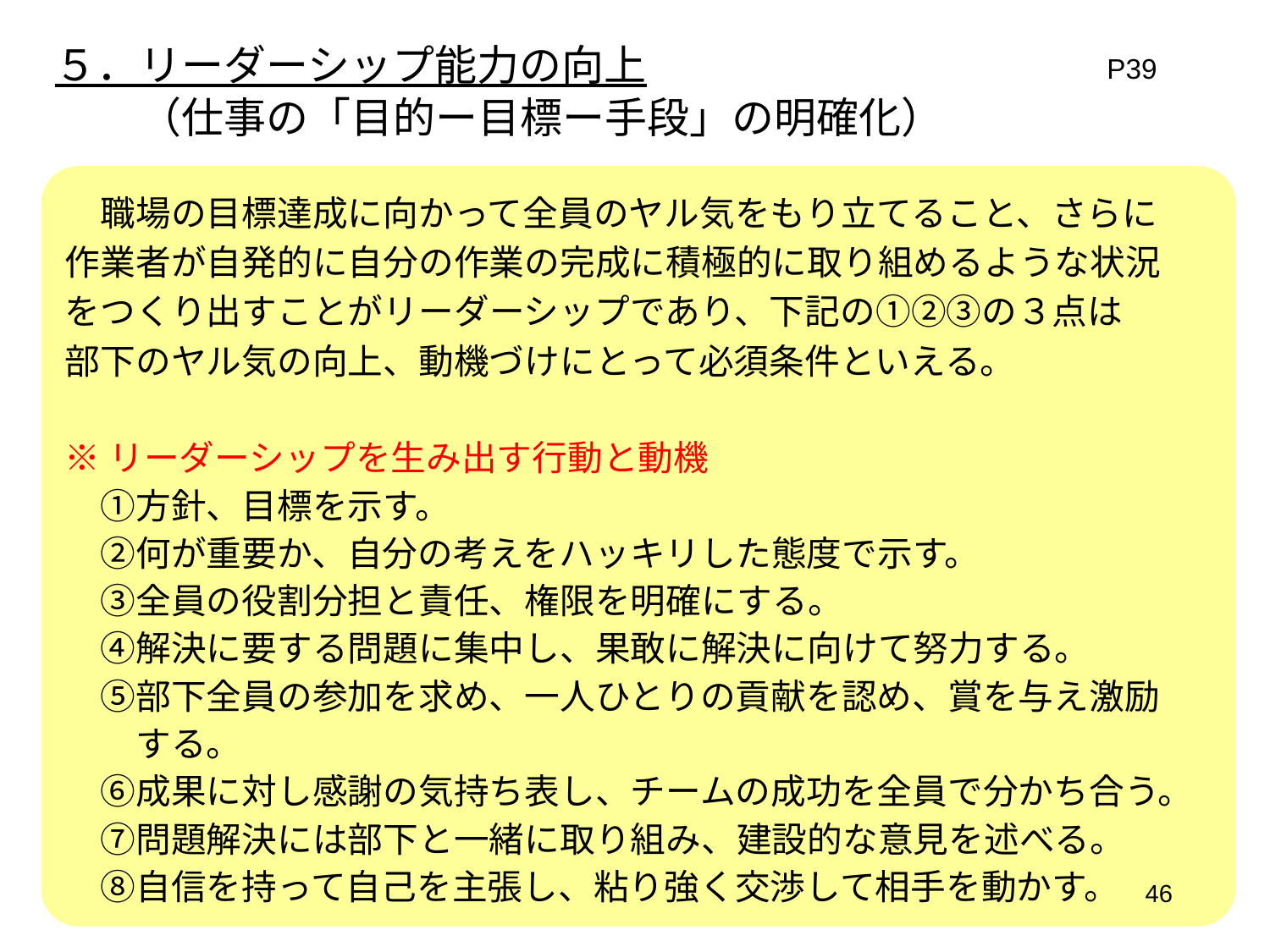

５．リーダーシップ能力の向上
　　（仕事の「目的ー目標ー手段」の明確化）
P39
　職場の目標達成に向かって全員のヤル気をもり立てること、さらに
作業者が自発的に自分の作業の完成に積極的に取り組めるような状況
をつくり出すことがリーダーシップであり、下記の①②③の３点は
部下のヤル気の向上、動機づけにとって必須条件といえる。

※リーダーシップを生み出す行動と動機
　①方針、目標を示す。
　②何が重要か、自分の考えをハッキリした態度で示す。
　③全員の役割分担と責任、権限を明確にする。
　④解決に要する問題に集中し、果敢に解決に向けて努力する。
　⑤部下全員の参加を求め、一人ひとりの貢献を認め、賞を与え激励
　　する。
　⑥成果に対し感謝の気持ち表し、チームの成功を全員で分かち合う。
　⑦問題解決には部下と一緒に取り組み、建設的な意見を述べる。
　⑧自信を持って自己を主張し、粘り強く交渉して相手を動かす。
46